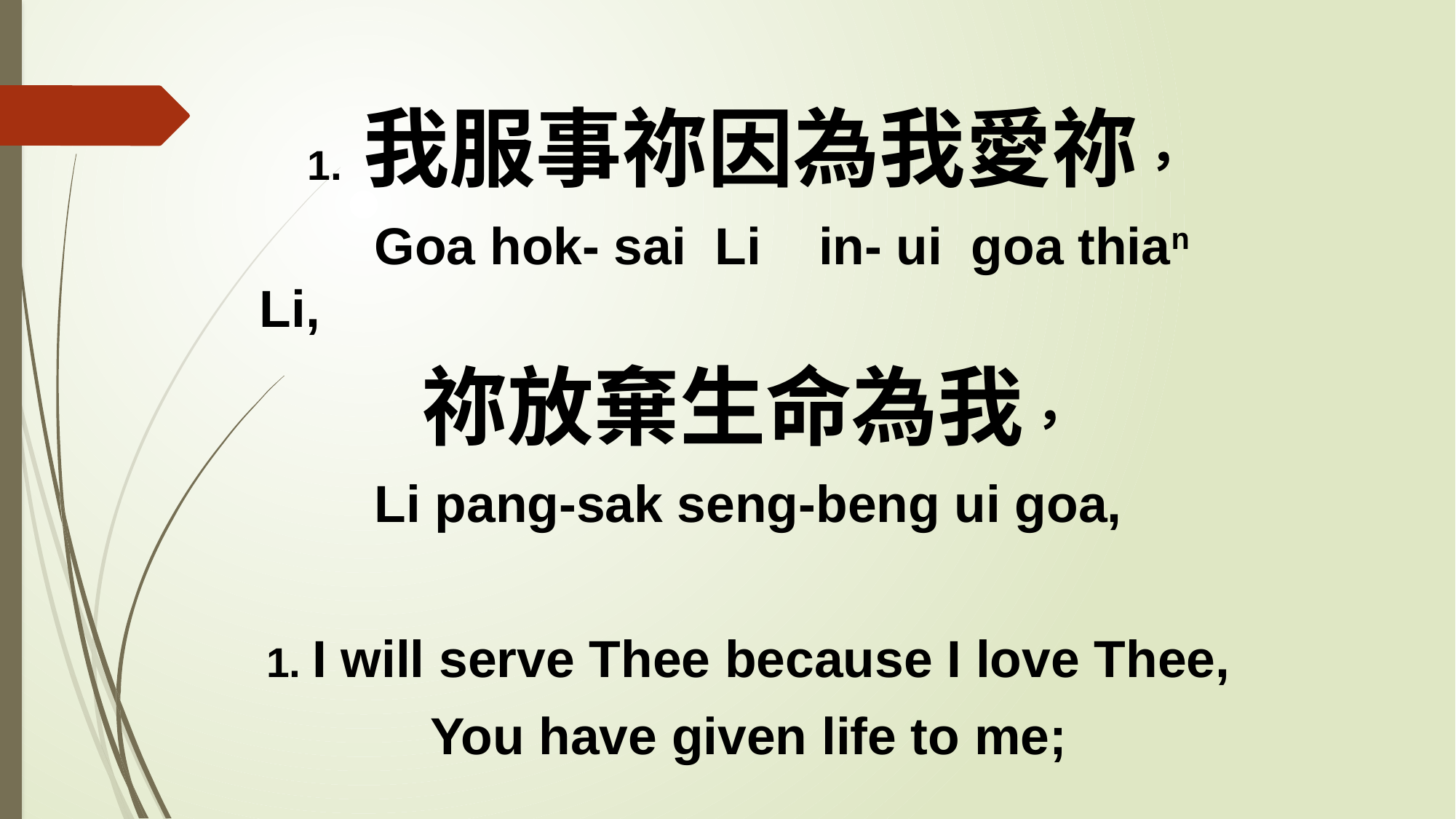

1. 我服事祢因為我愛祢，
        Goa hok- sai  Li    in- ui  goa thian Li,
祢放棄生命為我，
Li pang-sak seng-beng ui goa,

1. I will serve Thee because I love Thee,
You have given life to me;